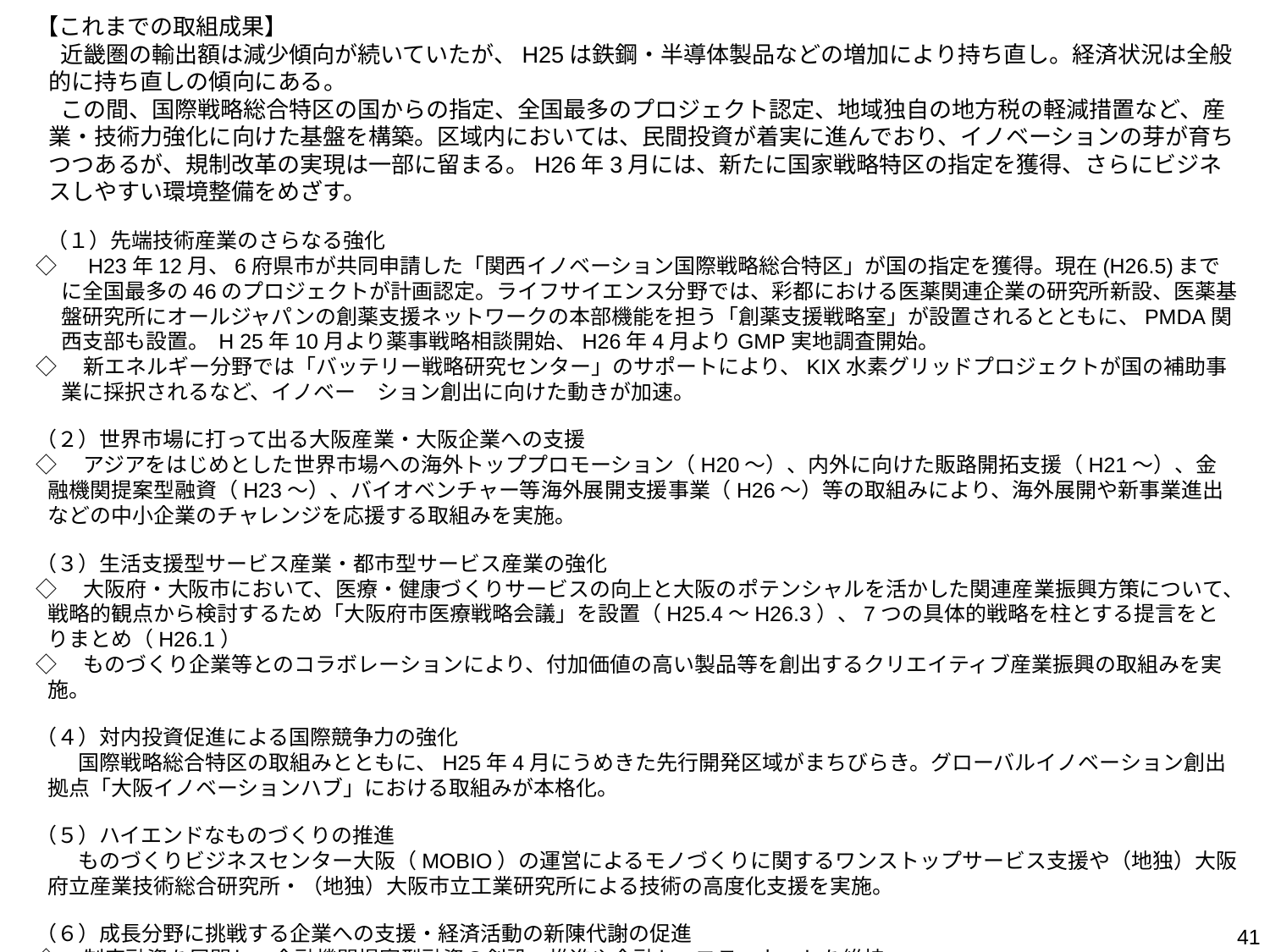

【これまでの取組成果】
近畿圏の輸出額は減少傾向が続いていたが、H25は鉄鋼・半導体製品などの増加により持ち直し。経済状況は全般的に持ち直しの傾向にある。
この間、国際戦略総合特区の国からの指定、全国最多のプロジェクト認定、地域独自の地方税の軽減措置など、産業・技術力強化に向けた基盤を構築。区域内においては、民間投資が着実に進んでおり、イノベーションの芽が育ちつつあるが、規制改革の実現は一部に留まる。H26年3月には、新たに国家戦略特区の指定を獲得、さらにビジネスしやすい環境整備をめざす。

（１）先端技術産業のさらなる強化
◇　H23年12月、6府県市が共同申請した「関西イノベーション国際戦略総合特区」が国の指定を獲得。現在(H26.5)までに全国最多の46のプロジェクトが計画認定。ライフサイエンス分野では、彩都における医薬関連企業の研究所新設、医薬基盤研究所にオールジャパンの創薬支援ネットワークの本部機能を担う「創薬支援戦略室」が設置されるとともに、PMDA関西支部も設置。 H 25年10月より薬事戦略相談開始、H26年4月よりGMP実地調査開始。
◇　新エネルギー分野では「バッテリー戦略研究センター」のサポートにより、KIX水素グリッドプロジェクトが国の補助事業に採択されるなど、イノベー　ション創出に向けた動きが加速。

（２）世界市場に打って出る大阪産業・大阪企業への支援
◇　アジアをはじめとした世界市場への海外トッププロモーション（H20～）、内外に向けた販路開拓支援（H21～）、金融機関提案型融資（H23～）、バイオベンチャー等海外展開支援事業（H26～）等の取組みにより、海外展開や新事業進出などの中小企業のチャレンジを応援する取組みを実施。

（３）生活支援型サービス産業・都市型サービス産業の強化
◇　大阪府・大阪市において、医療・健康づくりサービスの向上と大阪のポテンシャルを活かした関連産業振興方策について、戦略的観点から検討するため「大阪府市医療戦略会議」を設置（H25.4～H26.3）、7つの具体的戦略を柱とする提言をとりまとめ（H26.1）
◇　ものづくり企業等とのコラボレーションにより、付加価値の高い製品等を創出するクリエイティブ産業振興の取組みを実施。

（４）対内投資促進による国際競争力の強化
　　国際戦略総合特区の取組みとともに、H25年4月にうめきた先行開発区域がまちびらき。グローバルイノベーション創出拠点「大阪イノベーションハブ」における取組みが本格化。

（５）ハイエンドなものづくりの推進
　　ものづくりビジネスセンター大阪（MOBIO）の運営によるモノづくりに関するワンストップサービス支援や（地独）大阪府立産業技術総合研究所・（地独）大阪市立工業研究所による技術の高度化支援を実施。

（６）成長分野に挑戦する企業への支援・経済活動の新陳代謝の促進
◇　制度融資を展開し、金融機関提案型融資の創設・推進や金融セーフティネットを維持。
◇　新エネルギー産業分野など成長分野への中小企業の参入促進施策を展開。
41